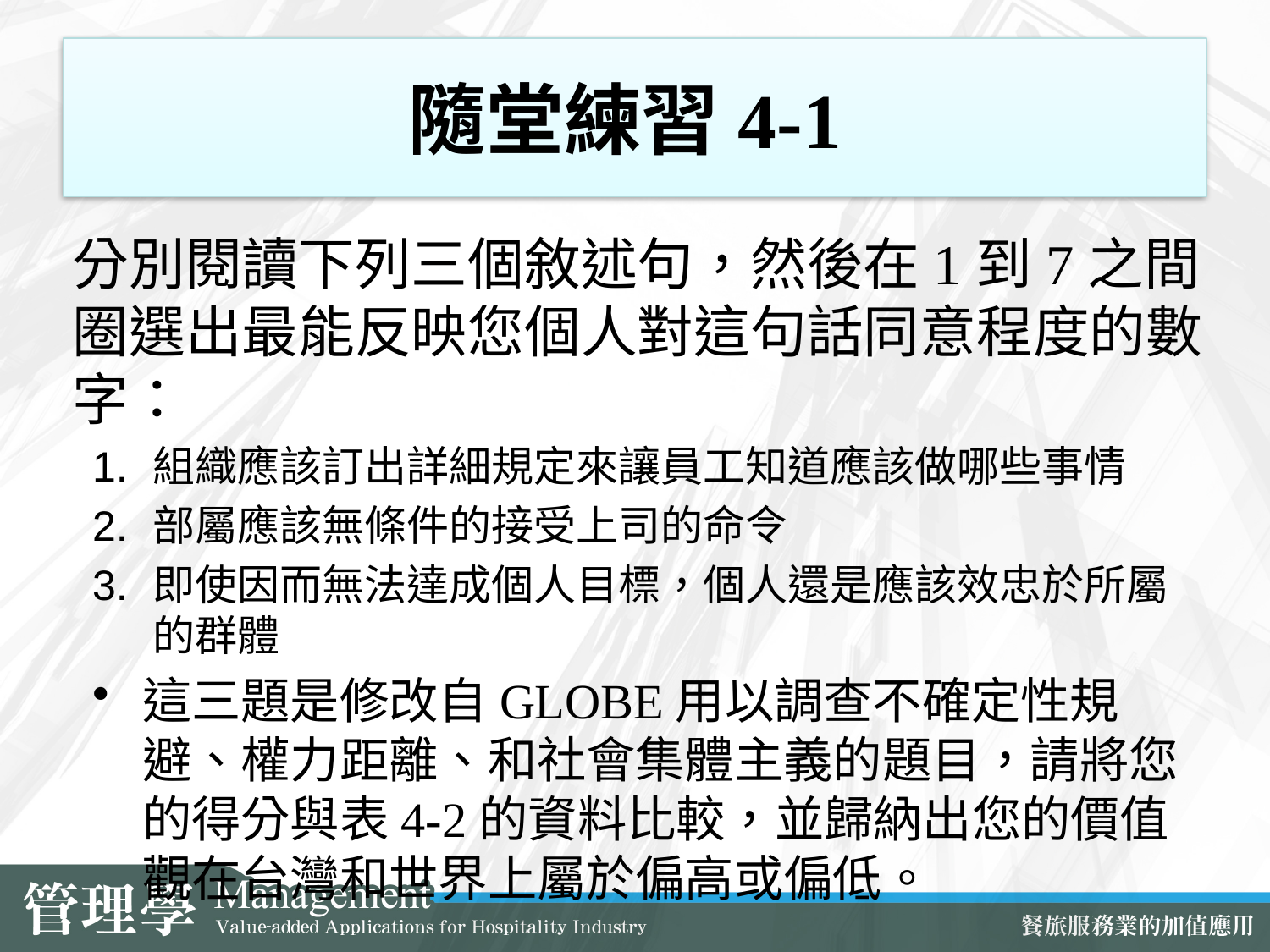

# 隨堂練習4-1
分別閱讀下列三個敘述句，然後在1到7之間圈選出最能反映您個人對這句話同意程度的數字：
組織應該訂出詳細規定來讓員工知道應該做哪些事情
部屬應該無條件的接受上司的命令
即使因而無法達成個人目標，個人還是應該效忠於所屬的群體
這三題是修改自GLOBE用以調查不確定性規避、權力距離、和社會集體主義的題目，請將您的得分與表4-2的資料比較，並歸納出您的價值觀在台灣和世界上屬於偏高或偏低。